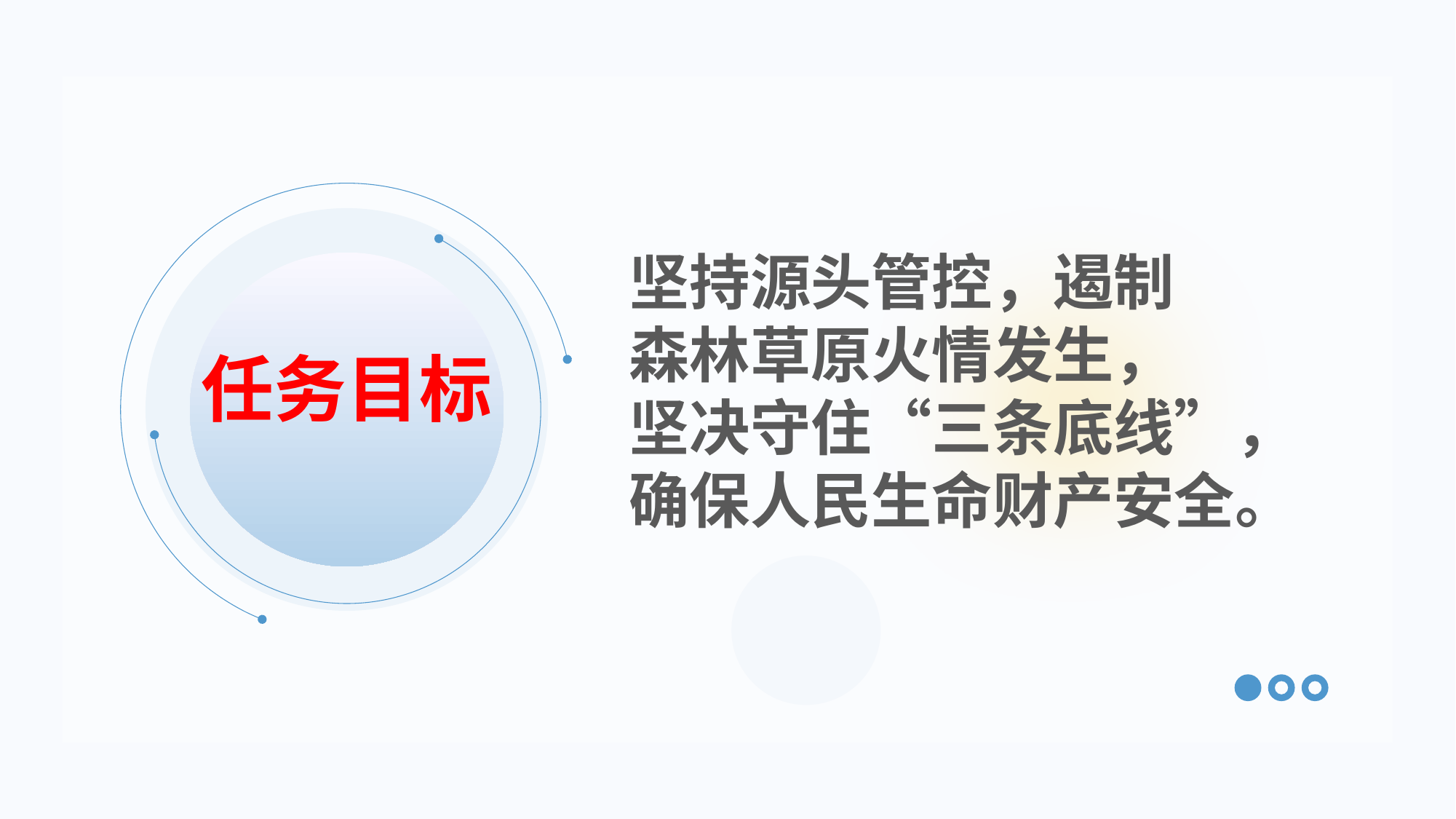

任务目标
坚持源头管控，遏制
森林草原火情发生，
坚决守住“三条底线”，
确保人民生命财产安全。